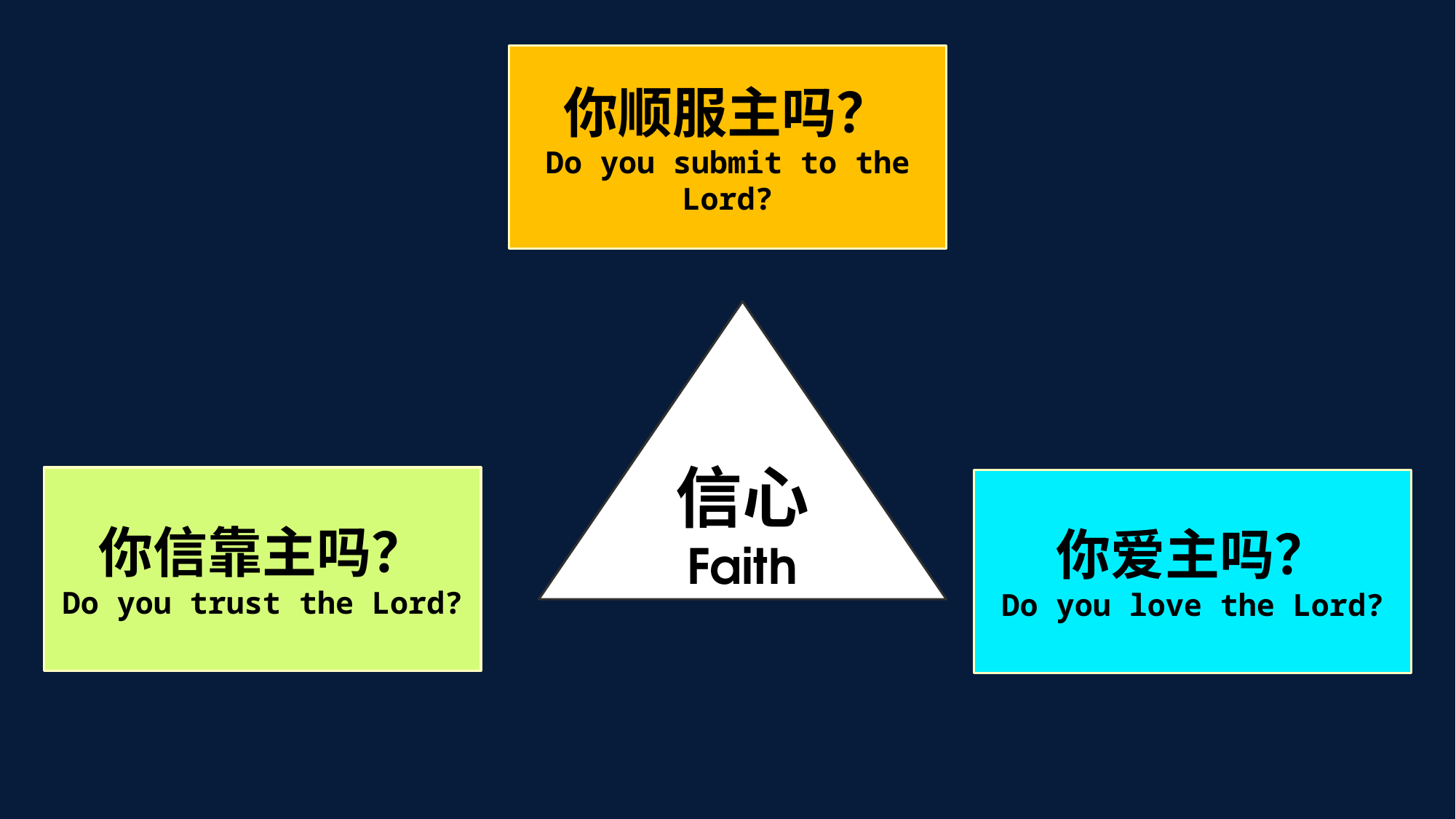

你顺服主吗？
Do you submit to the Lord?
信心
Faith
你信靠主吗？
Do you trust the Lord?
你爱主吗？
Do you love the Lord?